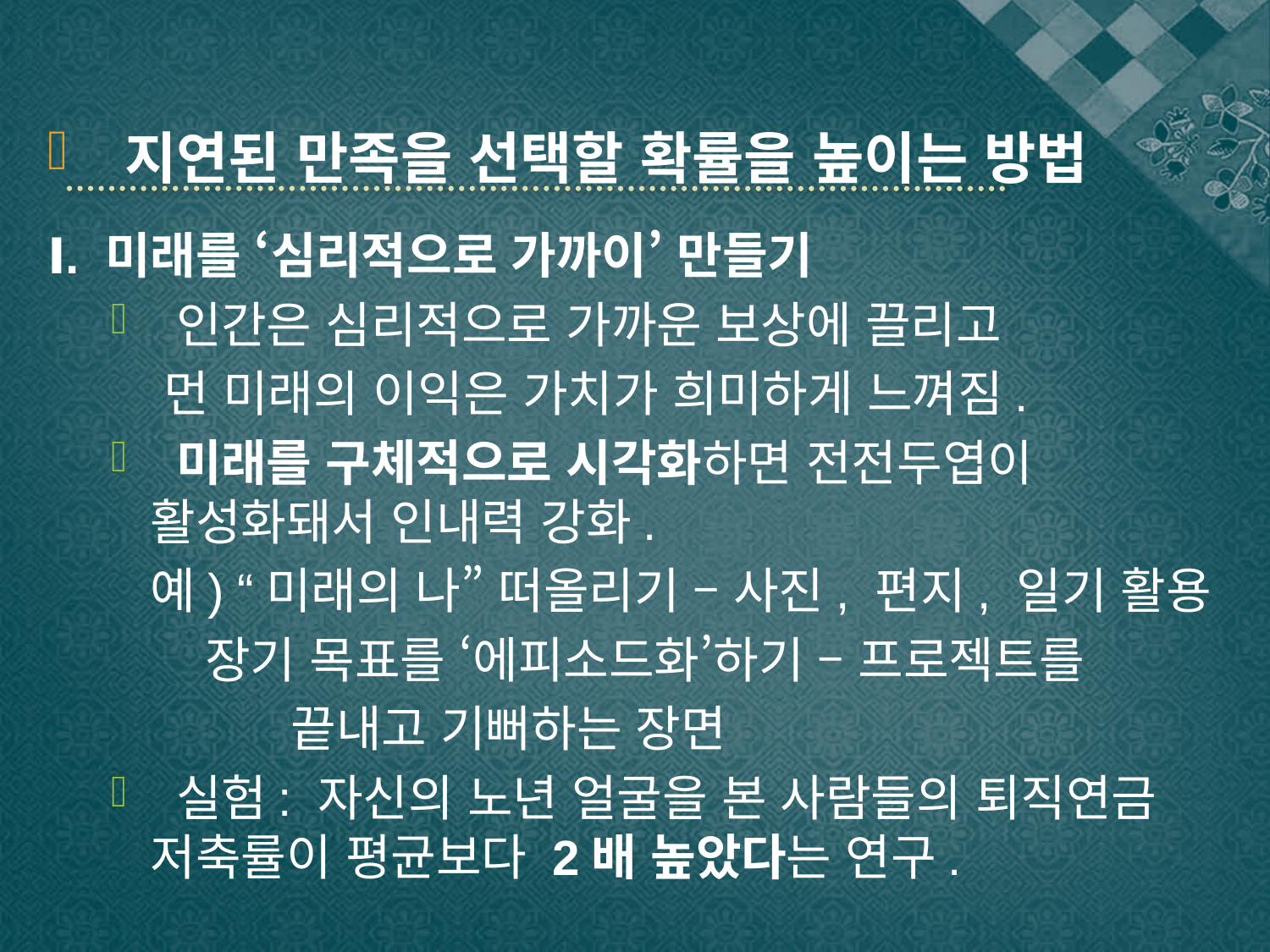

지연된 만족을 선택할 확률을 높이는 방법

Ⅰ. 미래를 ‘심리적으로 가까이’ 만들기
 인간은 심리적으로 가까운 보상에 끌리고
   먼 미래의 이익은 가치가 희미하게 느껴짐.
 미래를 구체적으로 시각화하면 전전두엽이 활성화돼서 인내력 강화.
  예) “미래의 나” 떠올리기 – 사진, 편지, 일기 활용
      장기 목표를 ‘에피소드화’하기 – 프로젝트를
	   끝내고 기뻐하는 장면
 실험: 자신의 노년 얼굴을 본 사람들의 퇴직연금 저축률이 평균보다 2배 높았다는 연구.